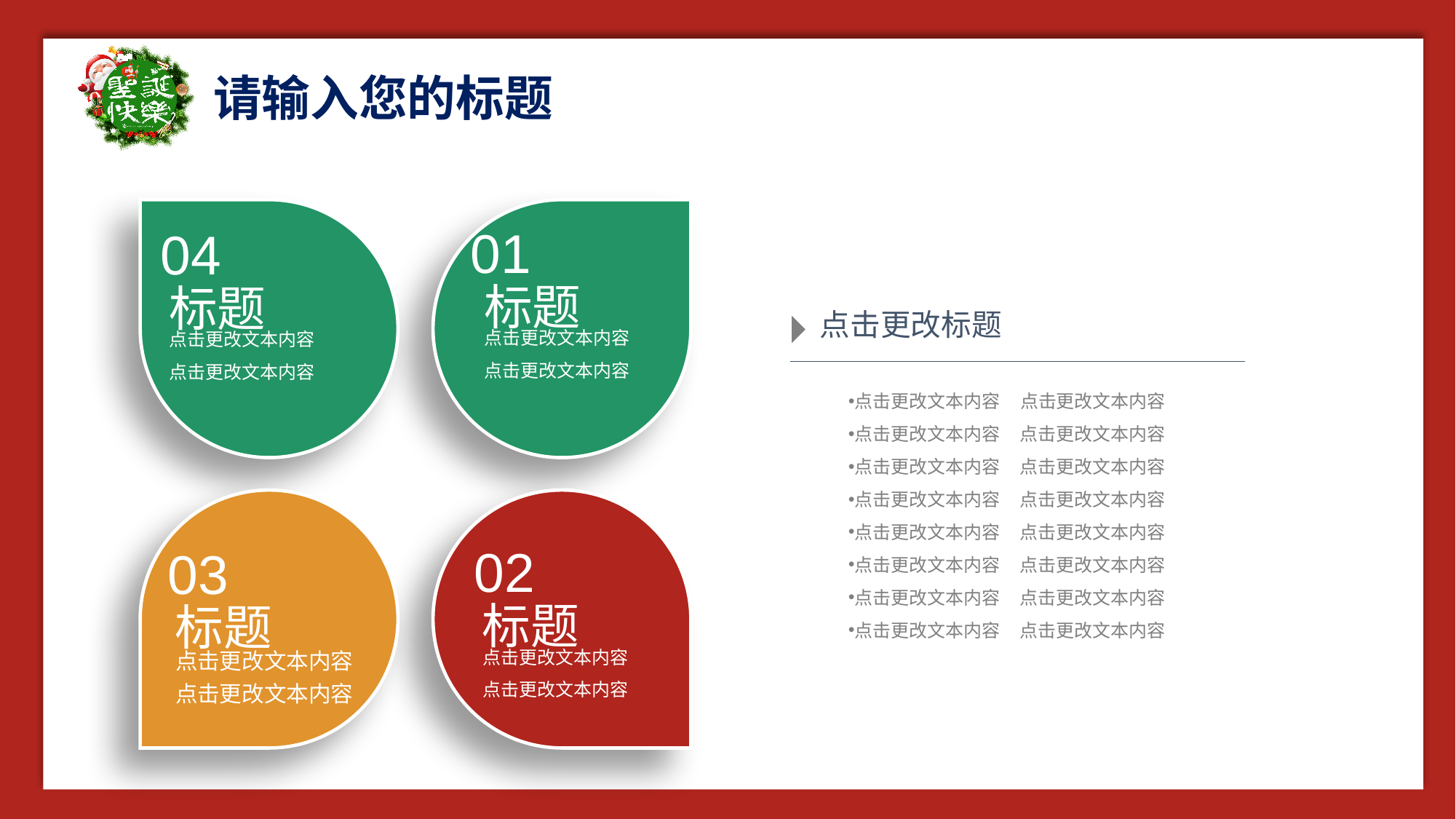

01
标题
点击更改文本内容
点击更改文本内容
04
标题
点击更改文本内容
点击更改文本内容
点击更改标题

点击更改文本内容     点击更改文本内容
点击更改文本内容     点击更改文本内容
点击更改文本内容     点击更改文本内容
点击更改文本内容     点击更改文本内容
点击更改文本内容     点击更改文本内容
点击更改文本内容     点击更改文本内容
点击更改文本内容     点击更改文本内容
点击更改文本内容     点击更改文本内容

02
标题
点击更改文本内容
点击更改文本内容
03
标题
点击更改文本内容
点击更改文本内容